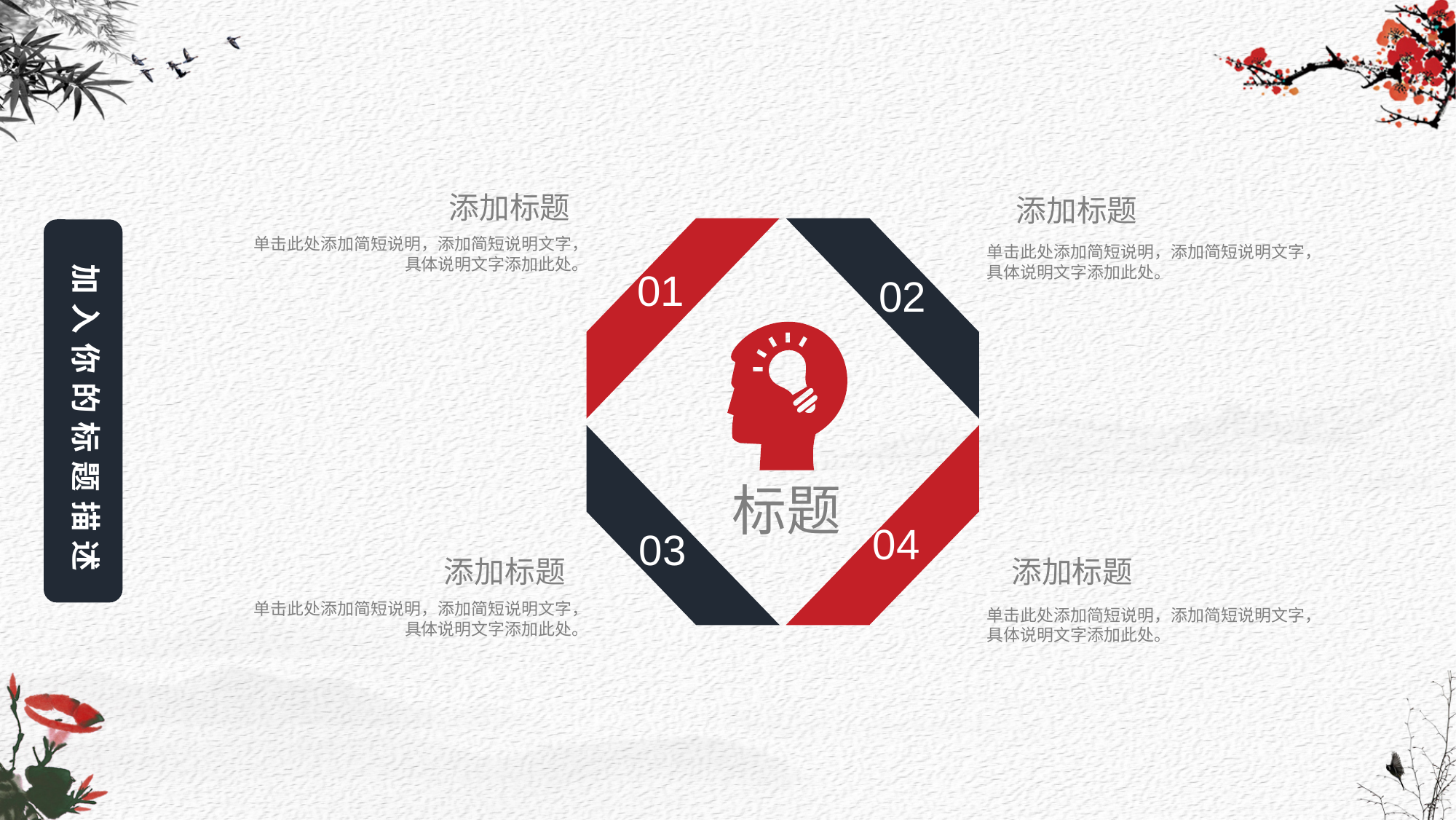

添加标题
添加标题

加入你的标题描述
单击此处添加简短说明，添加简短说明文字，
具体说明文字添加此处。
单击此处添加简短说明，添加简短说明文字，
具体说明文字添加此处。
01
02

标题
04
03
添加标题
添加标题
单击此处添加简短说明，添加简短说明文字，
具体说明文字添加此处。
单击此处添加简短说明，添加简短说明文字，
具体说明文字添加此处。